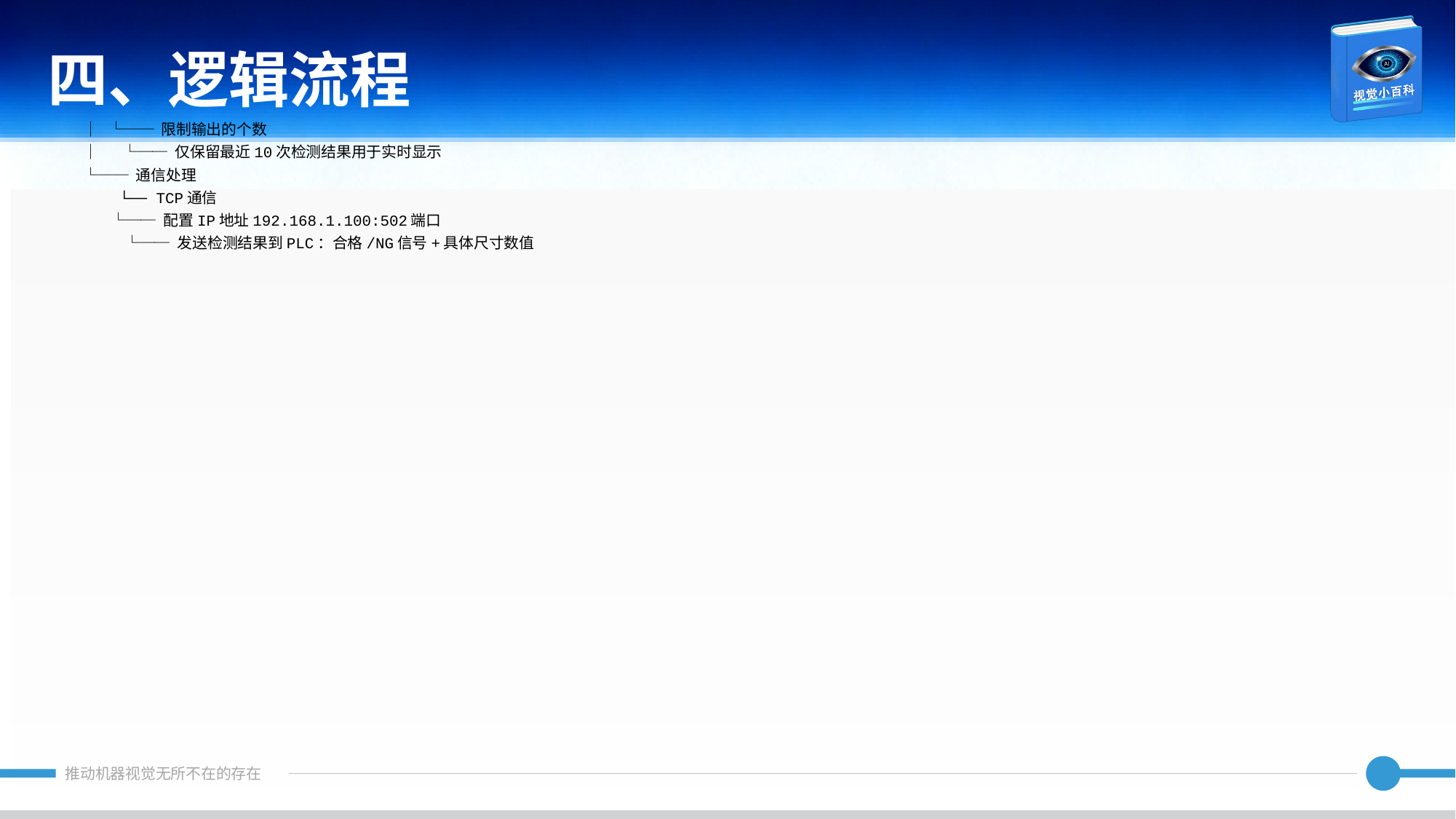

四、逻辑流程

│   └── 限制输出的个数
│       └── 仅保留最近10次检测结果用于实时显示
└── 通信处理
    └── TCP通信
        └── 配置IP地址192.168.1.100:502端口
            └── 发送检测结果到PLC：合格/NG信号+具体尺寸数值
9